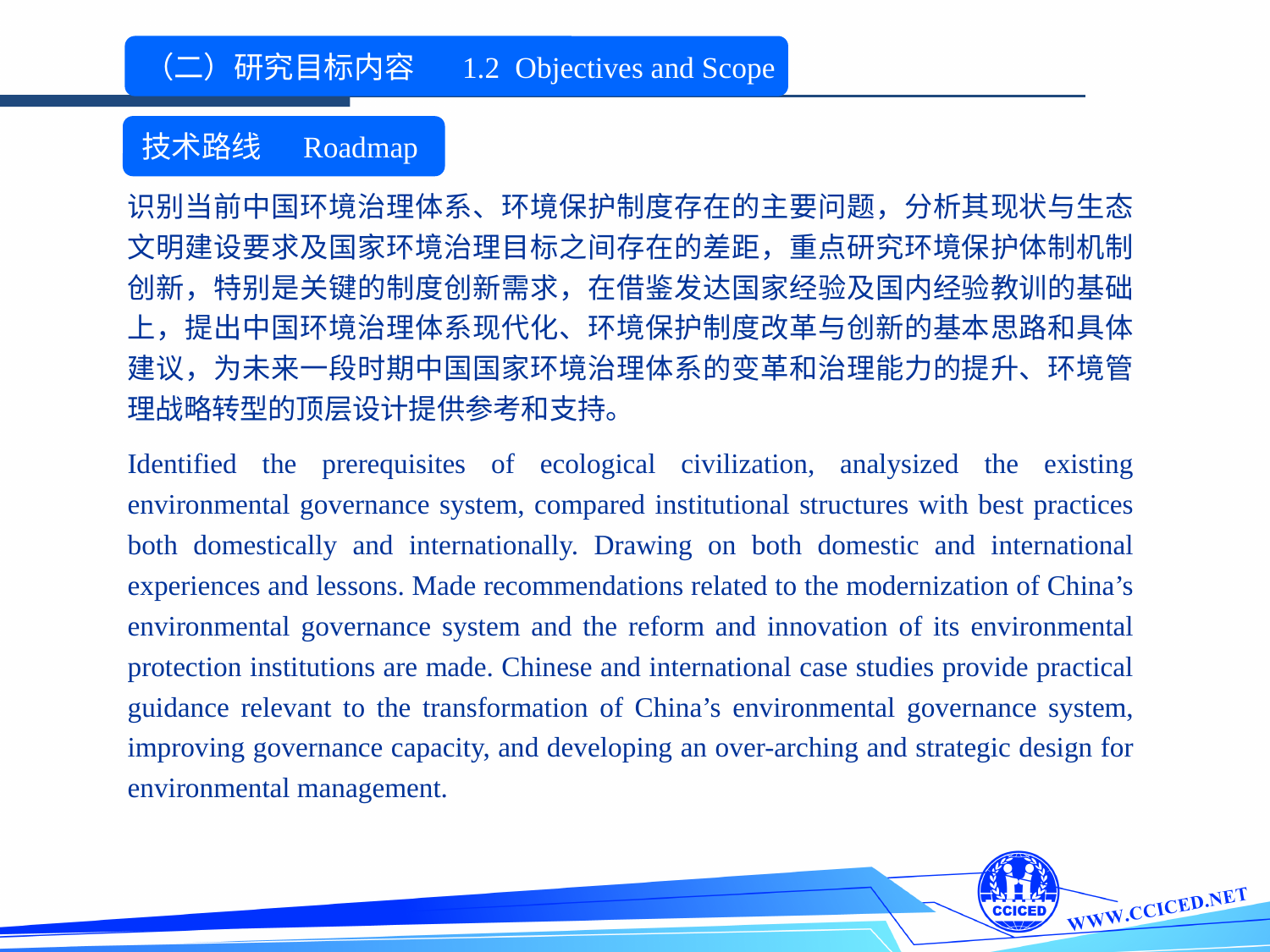

（二）研究目标内容      1.2  Objectives and Scope
技术路线     Roadmap
识别当前中国环境治理体系、环境保护制度存在的主要问题，分析其现状与生态文明建设要求及国家环境治理目标之间存在的差距，重点研究环境保护体制机制创新，特别是关键的制度创新需求，在借鉴发达国家经验及国内经验教训的基础上，提出中国环境治理体系现代化、环境保护制度改革与创新的基本思路和具体建议，为未来一段时期中国国家环境治理体系的变革和治理能力的提升、环境管理战略转型的顶层设计提供参考和支持。
Identified the prerequisites of ecological civilization, analysized the existing environmental governance system, compared institutional structures with best practices both domestically and internationally. Drawing on both domestic and international experiences and lessons. Made recommendations related to the modernization of China’s environmental governance system and the reform and innovation of its environmental protection institutions are made. Chinese and international case studies provide practical guidance relevant to the transformation of China’s environmental governance system, improving governance capacity, and developing an over-arching and strategic design for environmental management.